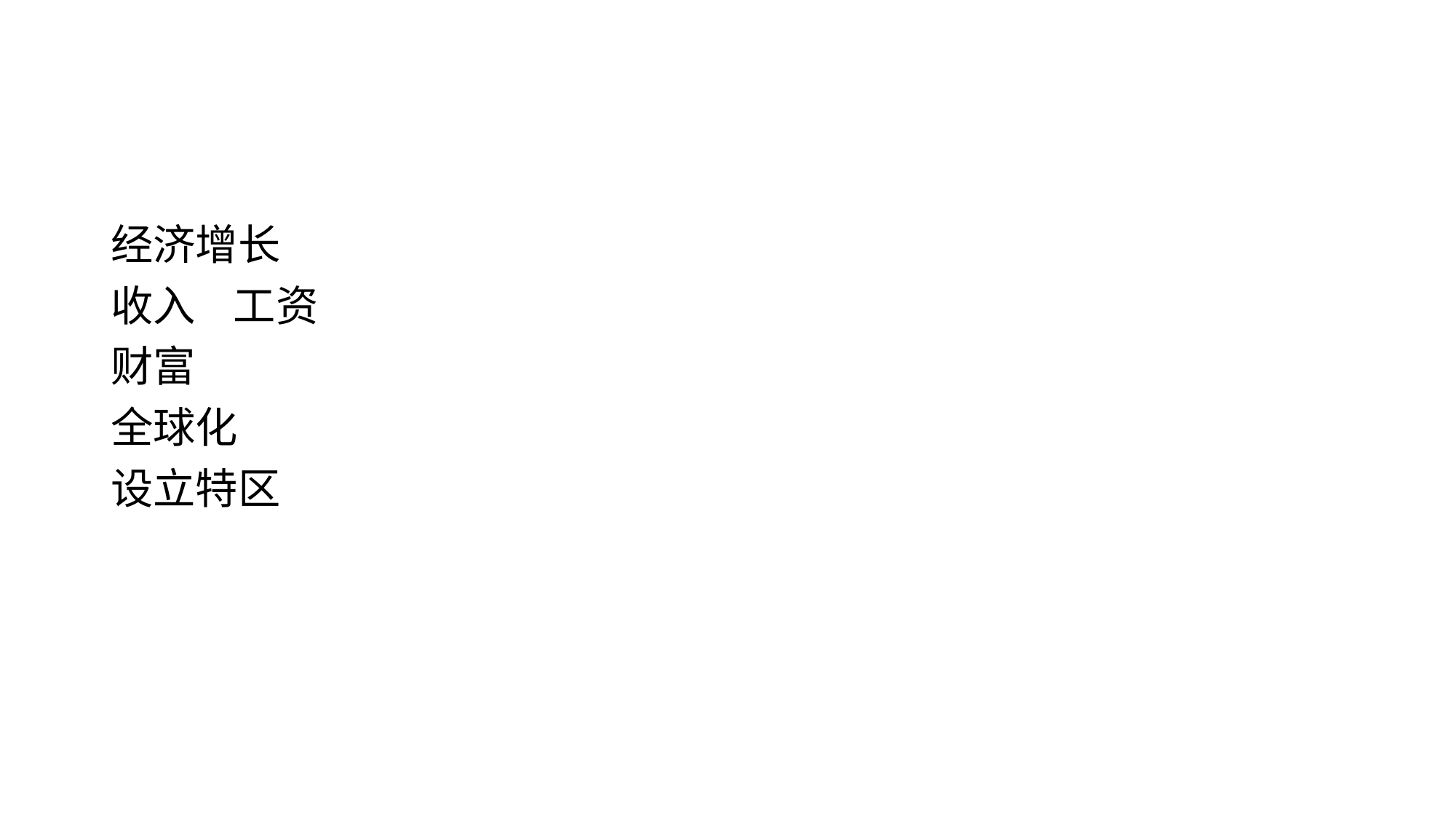

#
经济增长
收入    工资
财富
全球化
设立特区